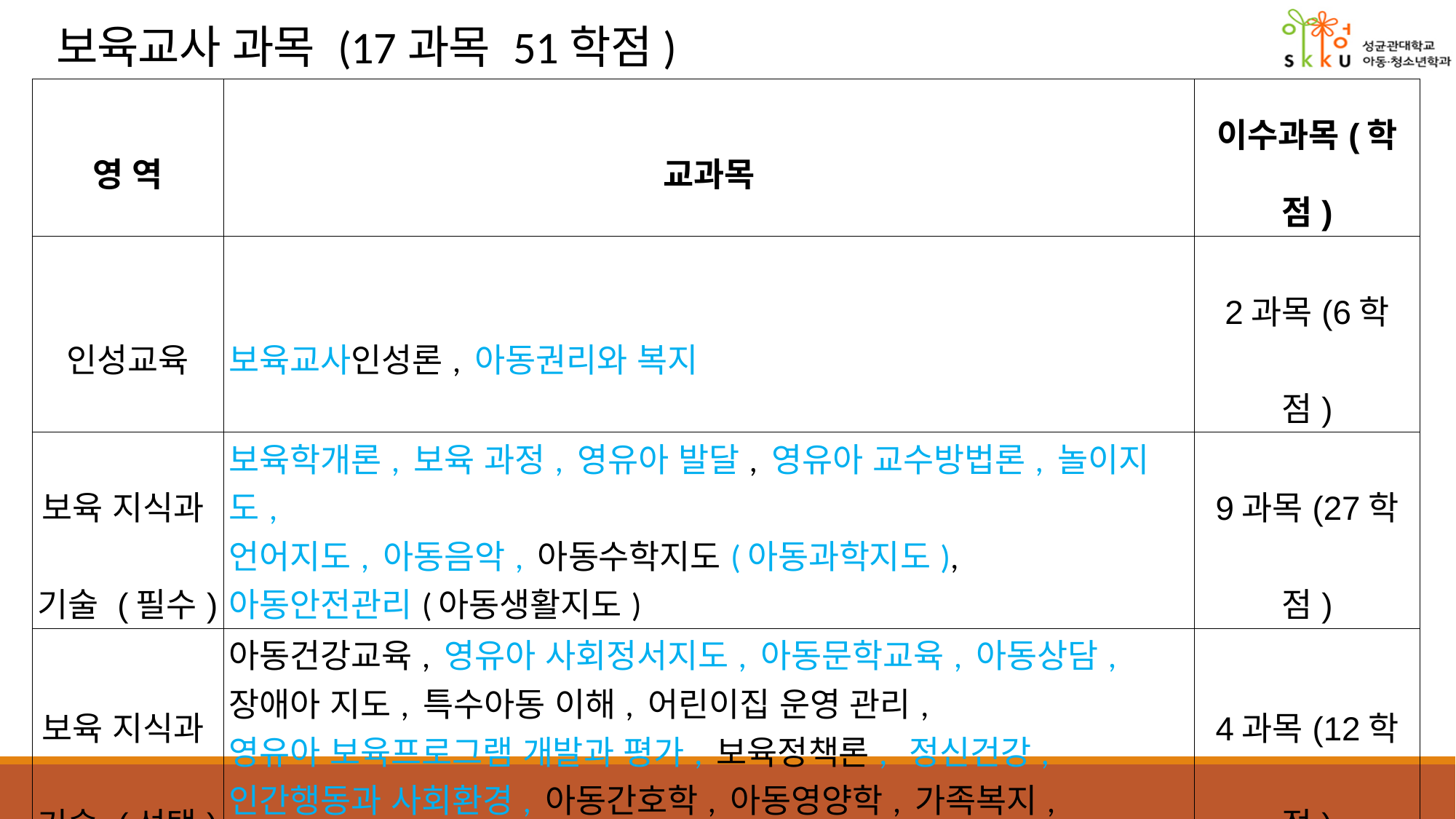

# 보육교사 과목 (17과목 51학점)
| 영 역 | 교과목 | 이수과목(학점) |
| --- | --- | --- |
| 인성교육 | 보육교사인성론, 아동권리와 복지 | 2과목(6학점) |
| 보육 지식과 기술 (필수) | 보육학개론, 보육 과정, 영유아 발달, 영유아 교수방법론, 놀이지도, 언어지도, 아동음악, 아동수학지도(아동과학지도), 아동안전관리(아동생활지도) | 9과목(27학점) |
| 보육 지식과 기술 (선택) | 아동건강교육, 영유아 사회정서지도, 아동문학교육, 아동상담, 장애아 지도, 특수아동 이해, 어린이집 운영 관리, 영유아 보육프로그램 개발과 평가, 보육정책론, 정신건강, 인간행동과 사회환경, 아동간호학, 아동영양학, 가족복지, 가족관계, 부모교육론, 지역사회복지 | 4과목(12학점) |
| 보육실무 | 아동관찰 및 행동연구, 보육실습 | 2과목(6학점) |